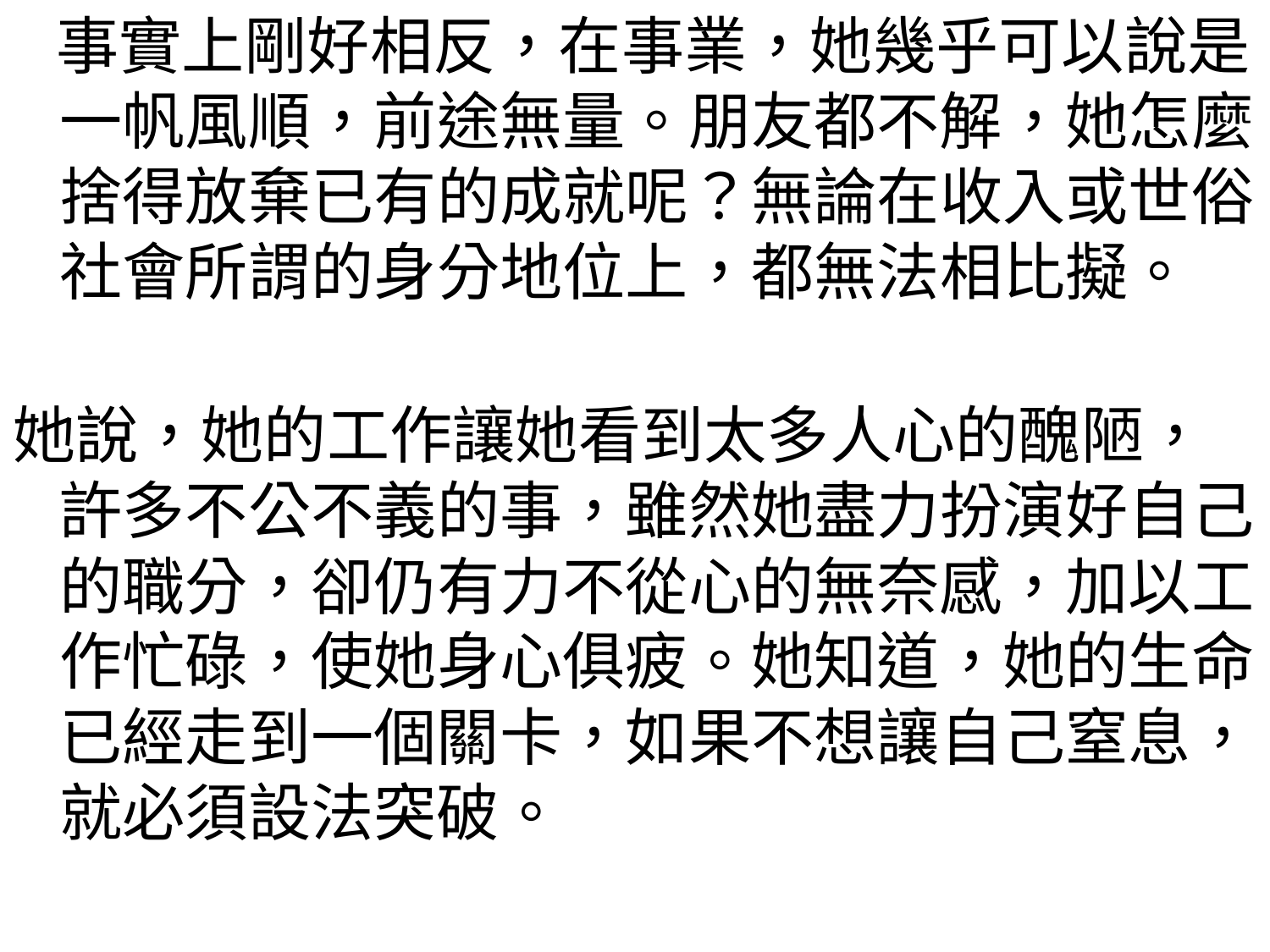

事實上剛好相反，在事業，她幾乎可以說是一帆風順，前途無量。朋友都不解，她怎麼捨得放棄已有的成就呢？無論在收入或世俗社會所謂的身分地位上，都無法相比擬。
她說，她的工作讓她看到太多人心的醜陋，許多不公不義的事，雖然她盡力扮演好自己的職分，卻仍有力不從心的無奈感，加以工作忙碌，使她身心俱疲。她知道，她的生命已經走到一個關卡，如果不想讓自己窒息，就必須設法突破。